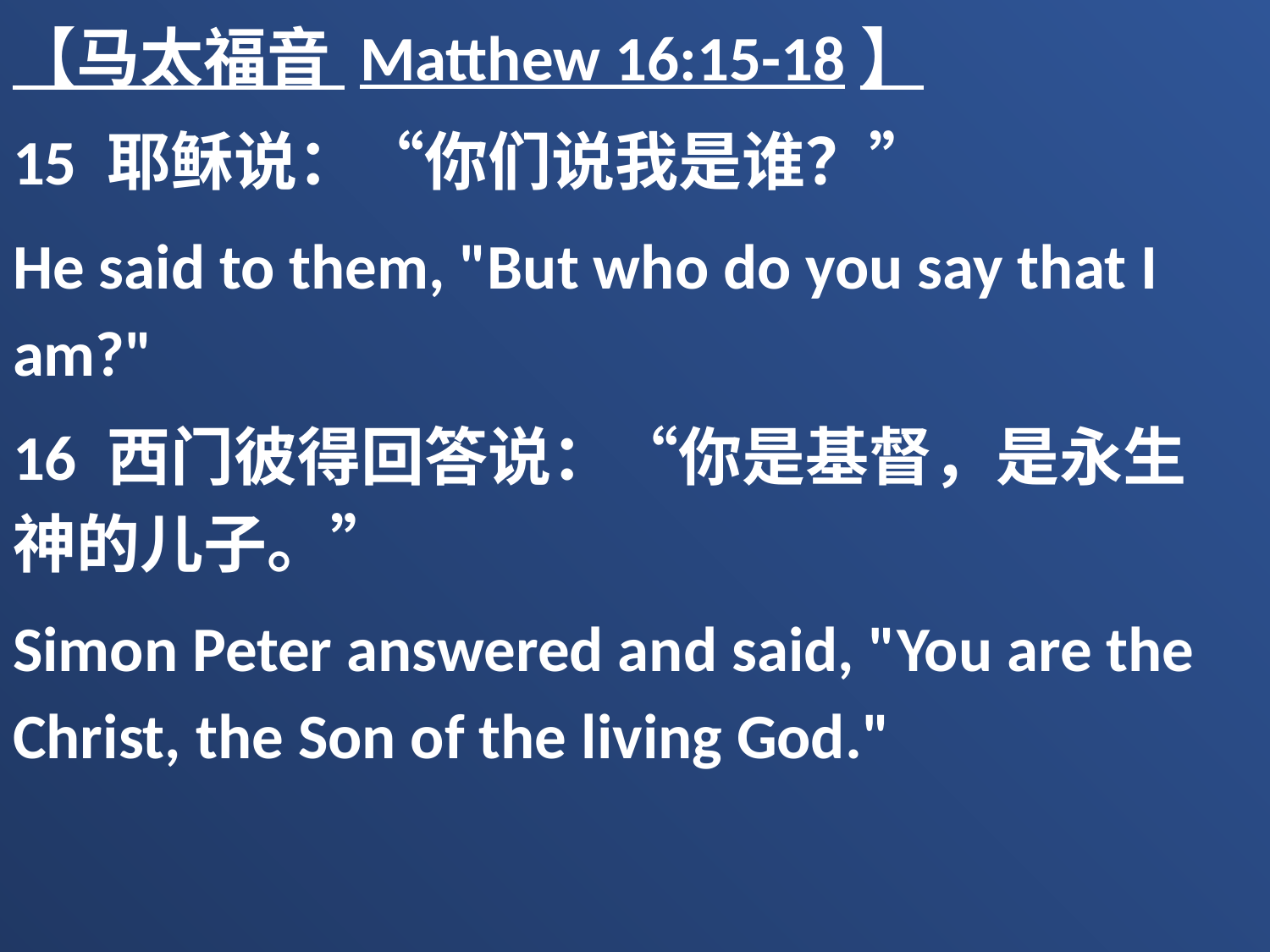

【马太福音 Matthew 16:15-18】
15 耶稣说：“你们说我是谁？”
He said to them, "But who do you say that I am?"
16 西门彼得回答说：“你是基督，是永生　神的儿子。”
Simon Peter answered and said, "You are the Christ, the Son of the living God."